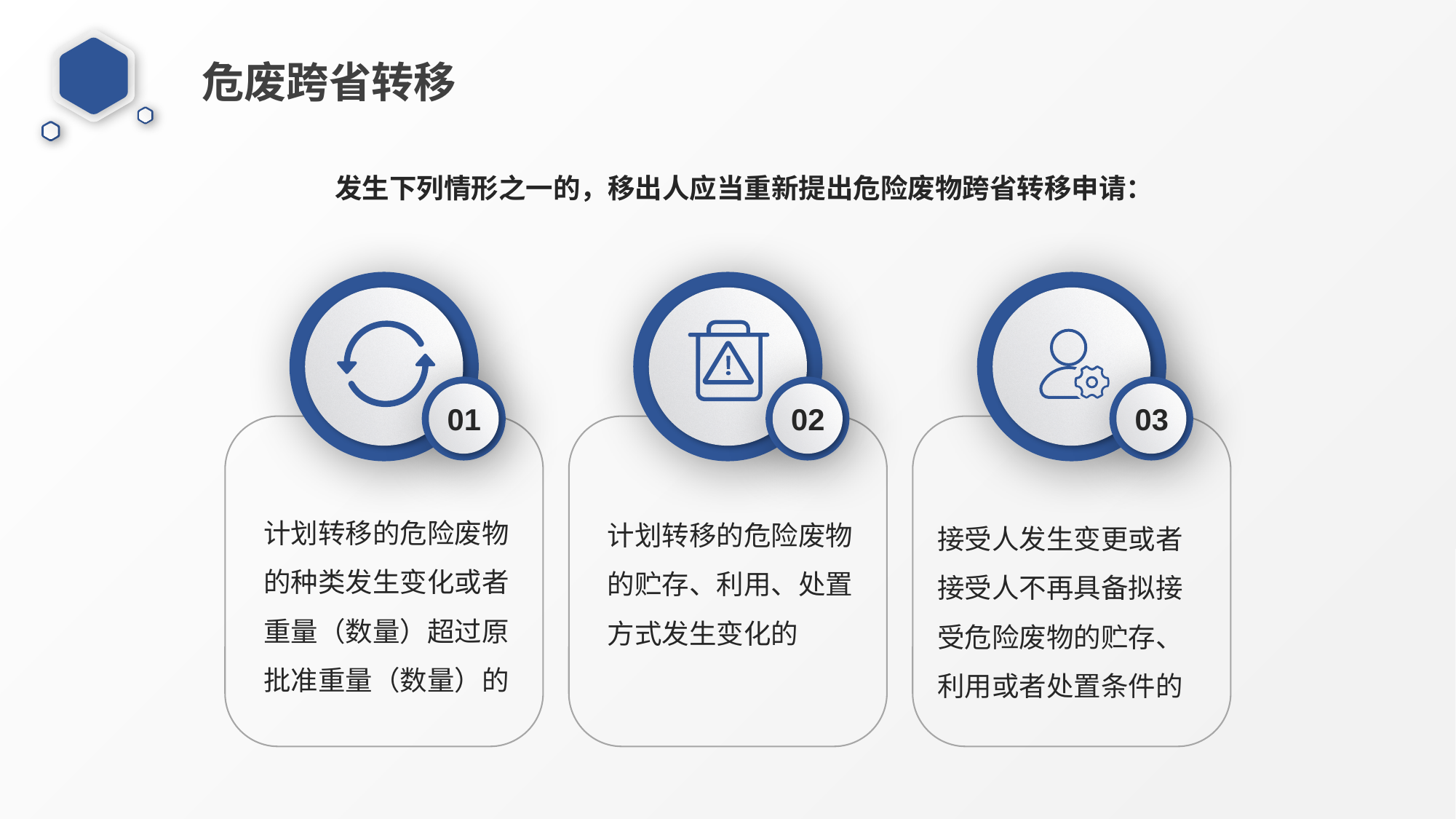

危废跨省转移
发生下列情形之一的，移出人应当重新提出危险废物跨省转移申请：

01

02

03

计划转移的危险废物的种类发生变化或者重量（数量）超过原批准重量（数量）的
计划转移的危险废物的贮存、利用、处置方式发生变化的
接受人发生变更或者接受人不再具备拟接受危险废物的贮存、利用或者处置条件的